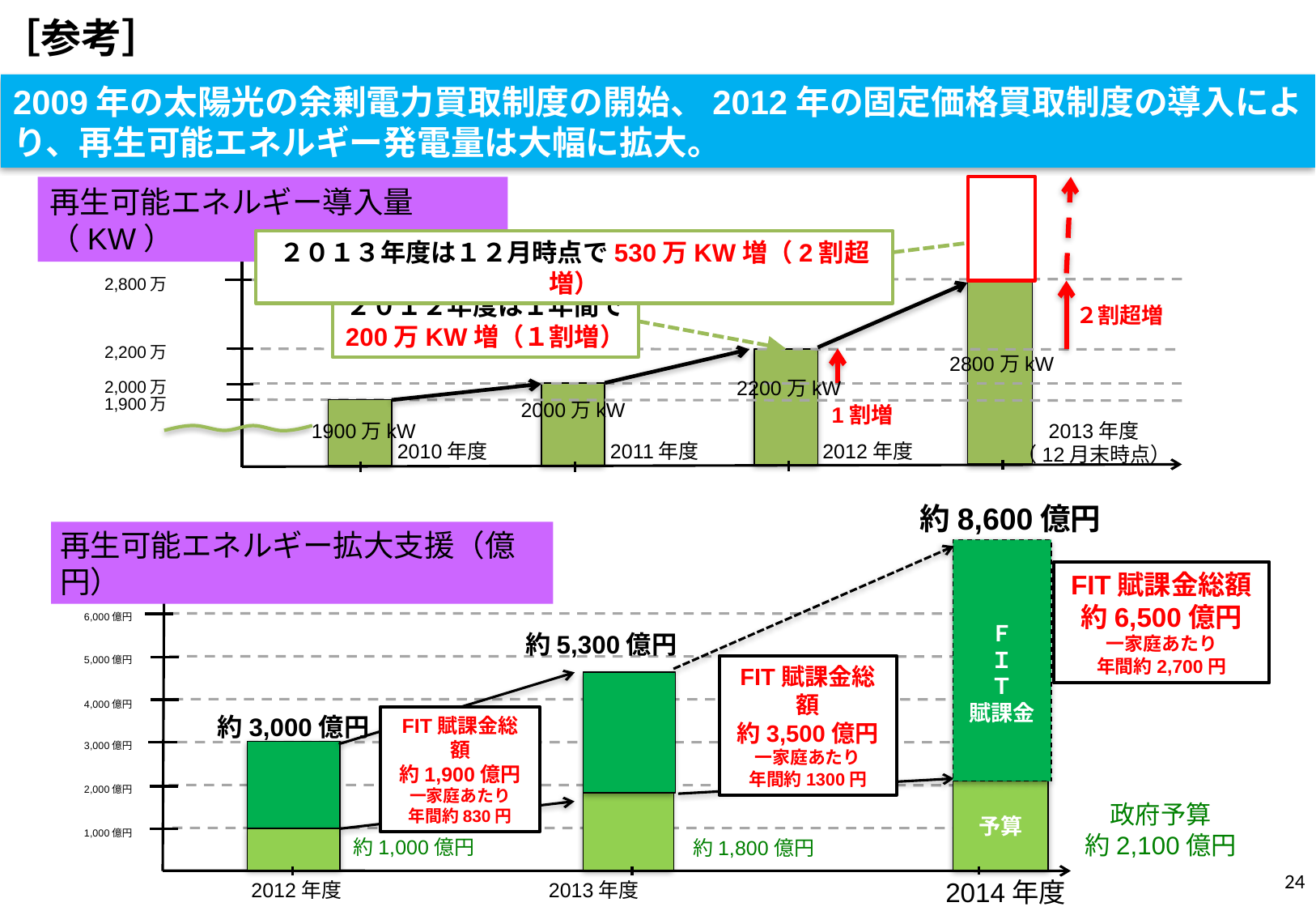

［参考］
2009年の太陽光の余剰電力買取制度の開始、2012年の固定価格買取制度の導入により、再生可能エネルギー発電量は大幅に拡大。

再生可能エネルギー導入量（KW）

2,800万

２０１２年度は１年間で
200万KW増（１割増）
２割超増
2,200万

2,000万

1,900万
1割増

2013年度
（12月末時点）

2010年度
2011年度
2012年度
２０１３年度は１２月時点で530万KW増（2割超増）
2800万kW
2200万kW
2000万kW
1900万kW
約8,600億円
再生可能エネルギー拡大支援（億円）

Ｆ
Ｉ
Ｔ
賦課金
FIT賦課金総額
約6,500億円
一家庭あたり
年間約2,700円
6,000億円
約5,300億円
5,000億円
FIT賦課金総額
約3,500億円
一家庭あたり
年間約1300円

4,000億円
約3,000億円
FIT賦課金総額
約1,900億円
一家庭あたり
年間約830円
3,000億円

2,000億円
予算
政府予算
約2,100億円

1,000億円
約1,000億円

約1,800億円
2014年度
2012年度
2013年度
24